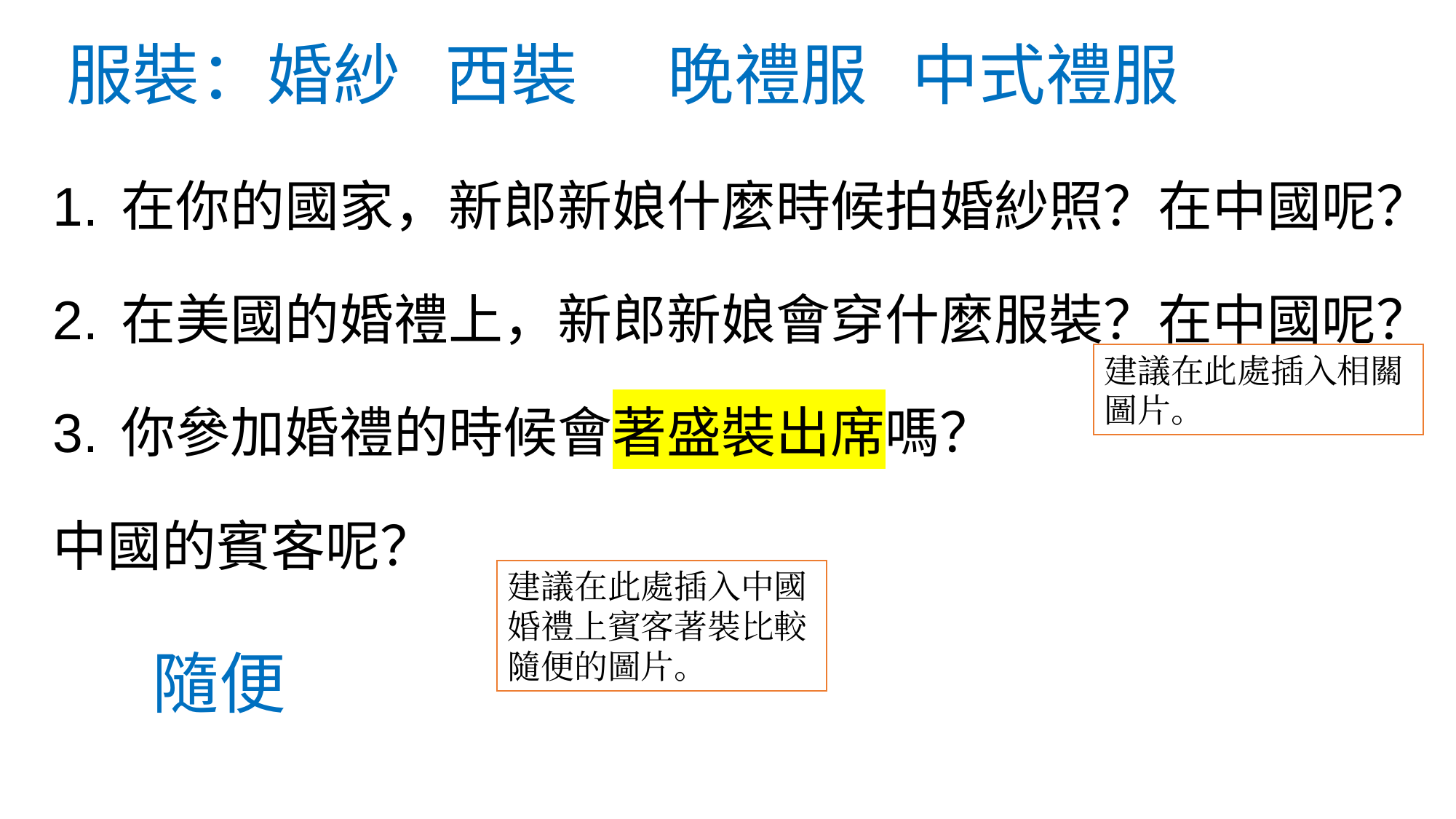

# 服裝：婚紗   西裝      晚禮服   中式禮服
在你的國家，新郎新娘什麼時候拍婚紗照？在中國呢？
在美國的婚禮上，新郎新娘會穿什麼服裝？在中國呢？
你參加婚禮的時候會著盛裝出席嗎？
中國的賓客呢？

建議在此處插入相關圖片。
建議在此處插入中國婚禮上賓客著裝比較隨便的圖片。
隨便